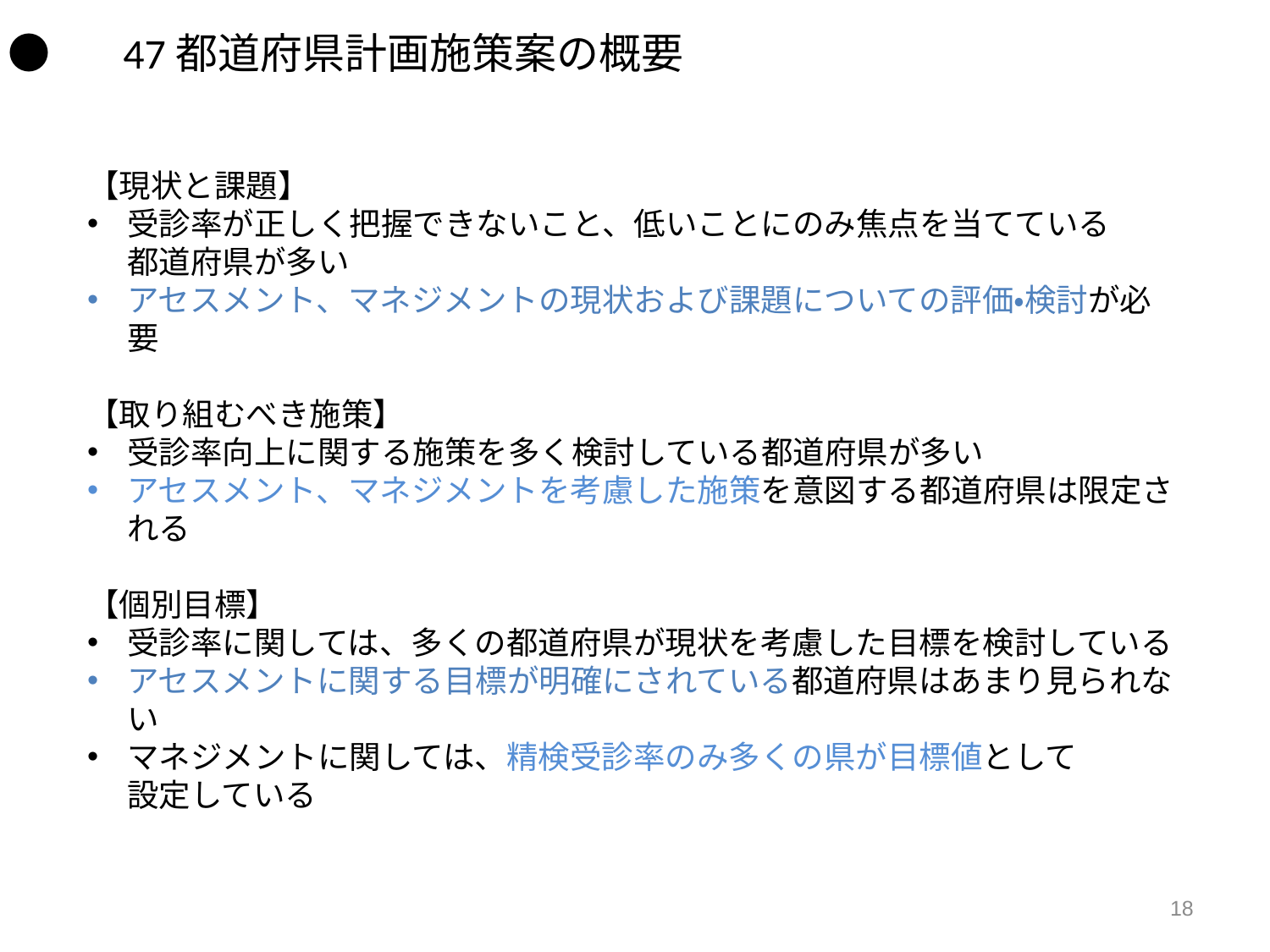

● 　47都道府県計画施策案の概要
【現状と課題】
受診率が正しく把握できないこと、低いことにのみ焦点を当てている
都道府県が多い
アセスメント、マネジメントの現状および課題についての評価・検討が必要

【取り組むべき施策】
受診率向上に関する施策を多く検討している都道府県が多い
アセスメント、マネジメントを考慮した施策を意図する都道府県は限定される

【個別目標】
受診率に関しては、多くの都道府県が現状を考慮した目標を検討している
アセスメントに関する目標が明確にされている都道府県はあまり見られない
マネジメントに関しては、精検受診率のみ多くの県が目標値として
設定している

18